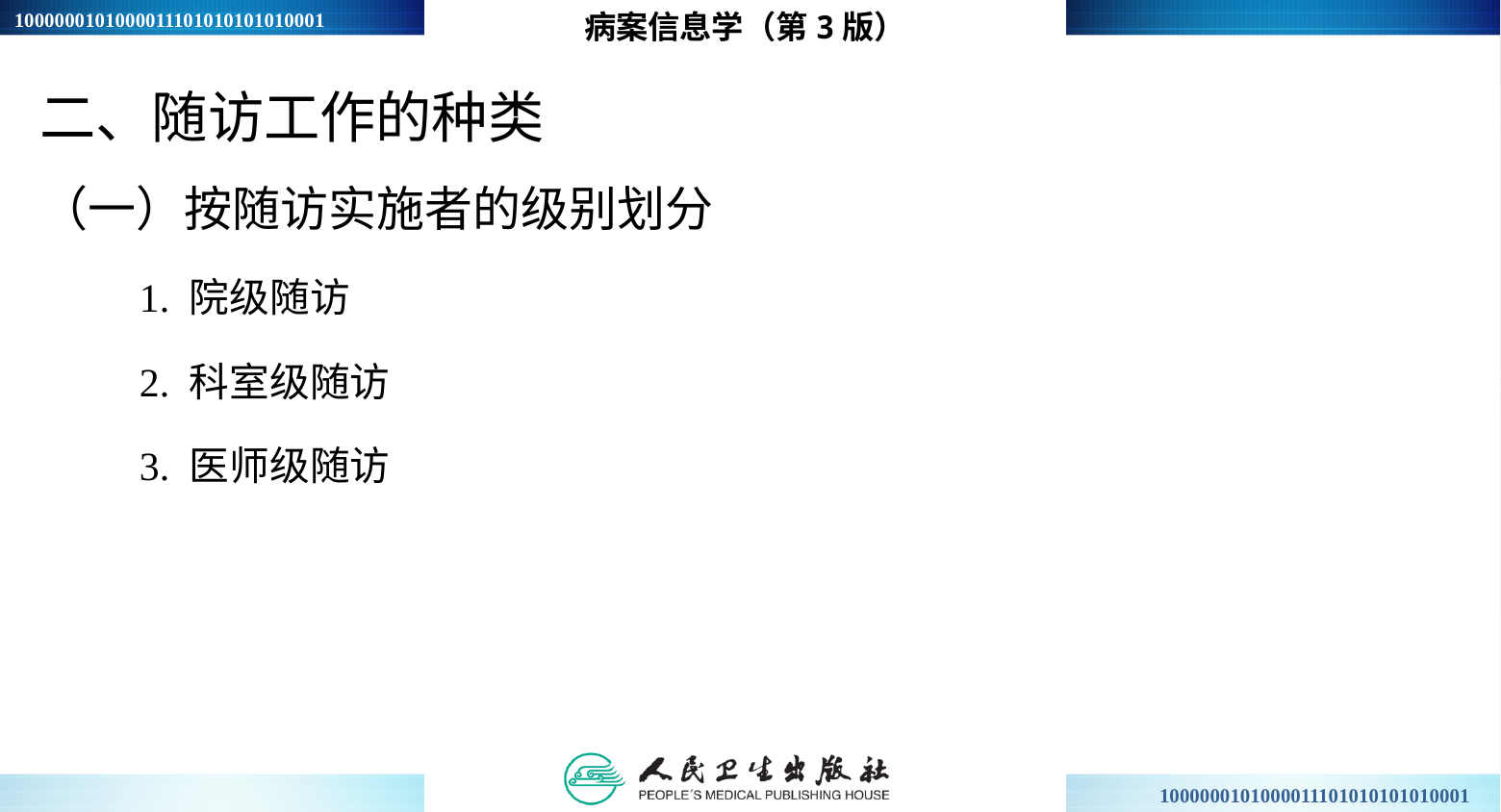

病案信息学（第3版）
二、随访工作的种类
（一）按随访实施者的级别划分
1. 院级随访
2. 科室级随访
3. 医师级随访